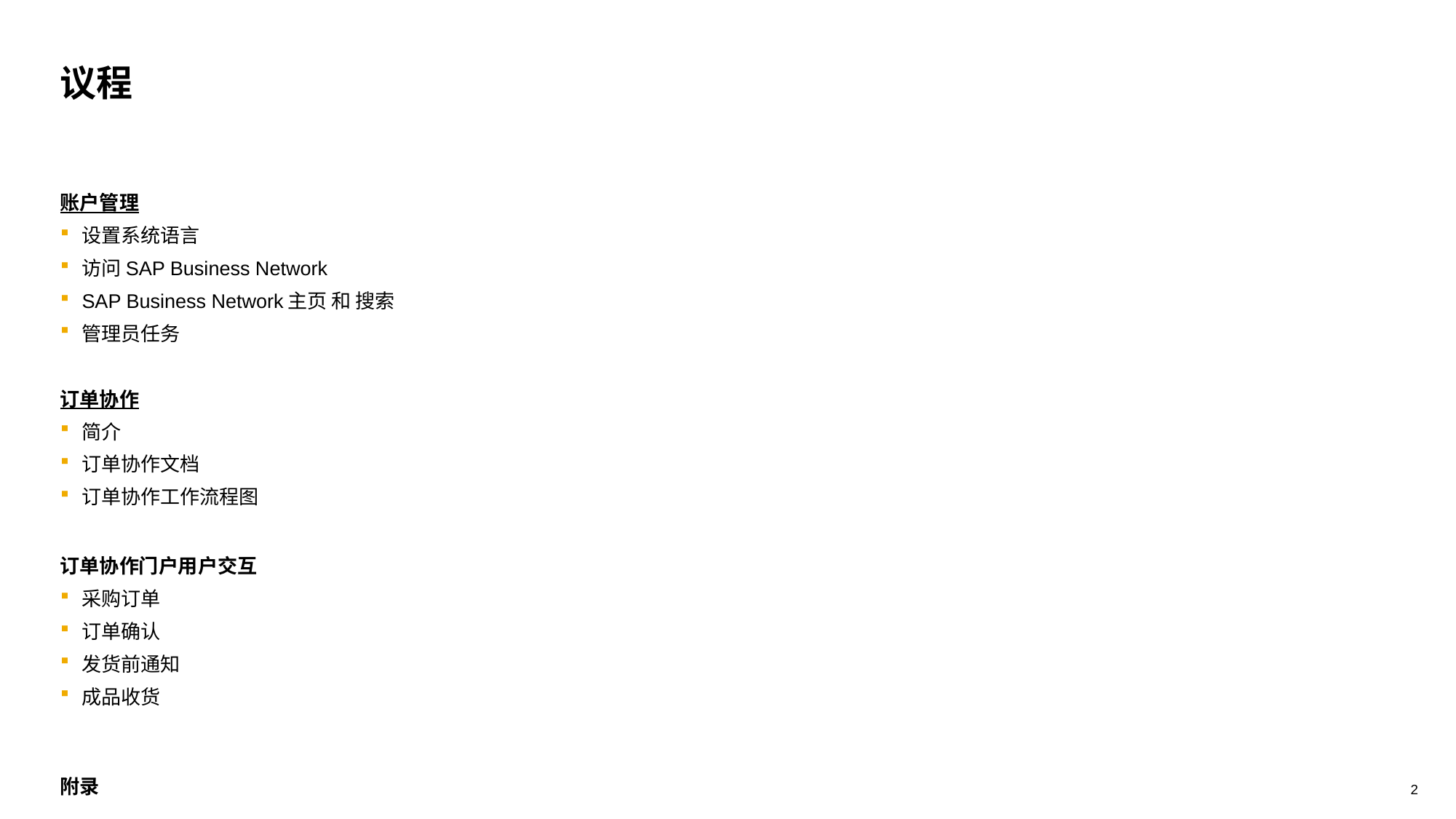

# 议程
账户管理
设置系统语言
访问SAP Business Network
SAP Business Network主页 和 搜索
管理员任务

订单协作
简介
订单协作文档
订单协作工作流程图
订单协作门户用户交互
采购订单
订单确认
发货前通知
成品收货

附录